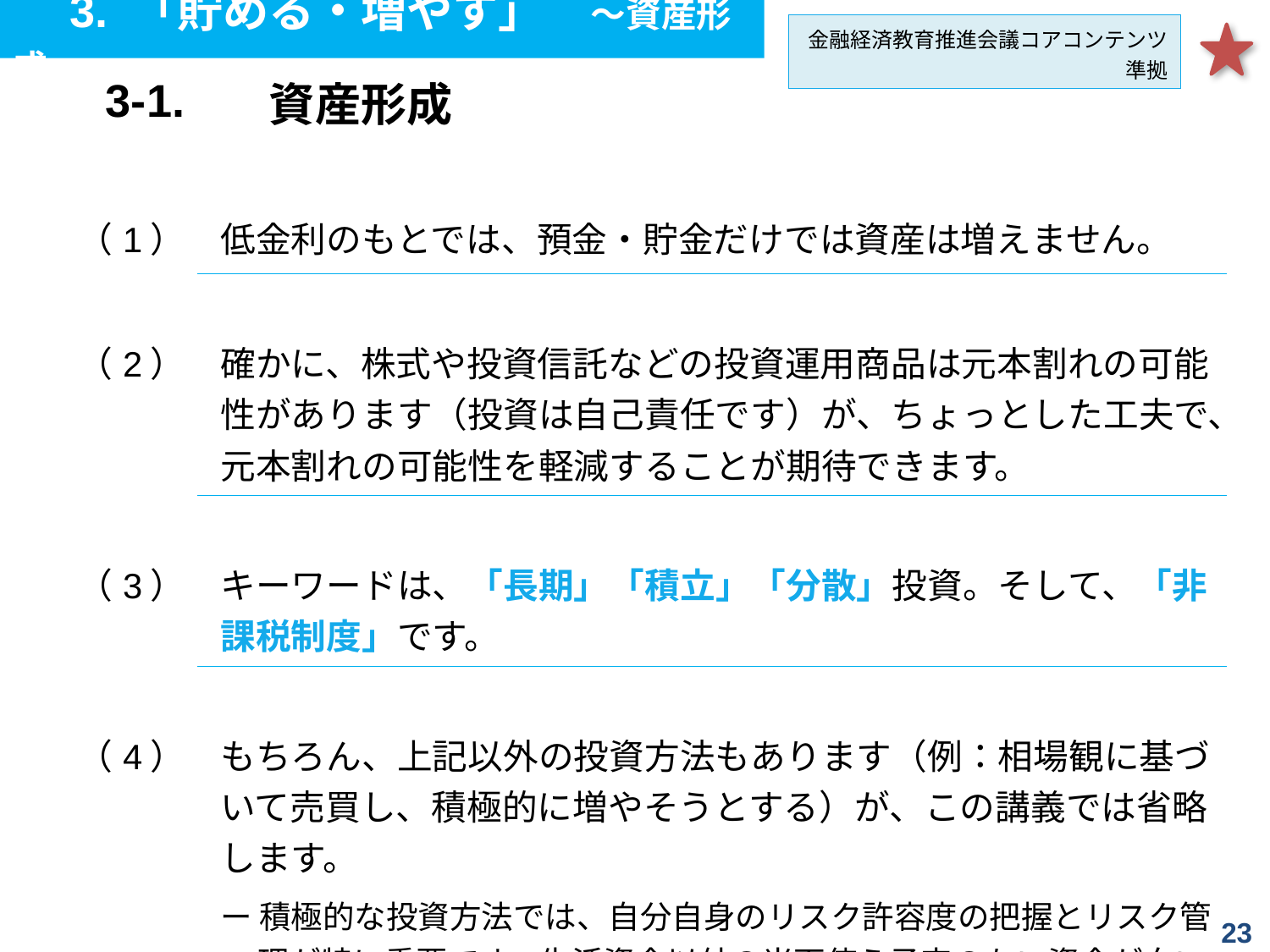

3. 「貯める・増やす」　～資産形成
金融経済教育推進会議コアコンテンツ準拠

| 3-1. | 資産形成 |
| --- | --- |
| （1） | 低金利のもとでは、預金・貯金だけでは資産は増えません。 |
| --- | --- |
|  |  |
| （2） | 確かに、株式や投資信託などの投資運用商品は元本割れの可能性があります（投資は自己責任です）が、ちょっとした工夫で、元本割れの可能性を軽減することが期待できます。 |
|  |  |
| （3） | キーワードは、「長期」「積立」「分散」投資。そして、「非課税制度」です。 |
|  |  |
| （4） | もちろん、上記以外の投資方法もあります（例：相場観に基づいて売買し、積極的に増やそうとする）が、この講義では省略します。 ー 積極的な投資方法では、自分自身のリスク許容度の把握とリスク管理が特に重要です。生活資金以外の当面使う予定のない資金が向いています。 （注）リスク：利益や損失 の不確実性（振れ幅）のこと。詳細はP28・29参照。 |